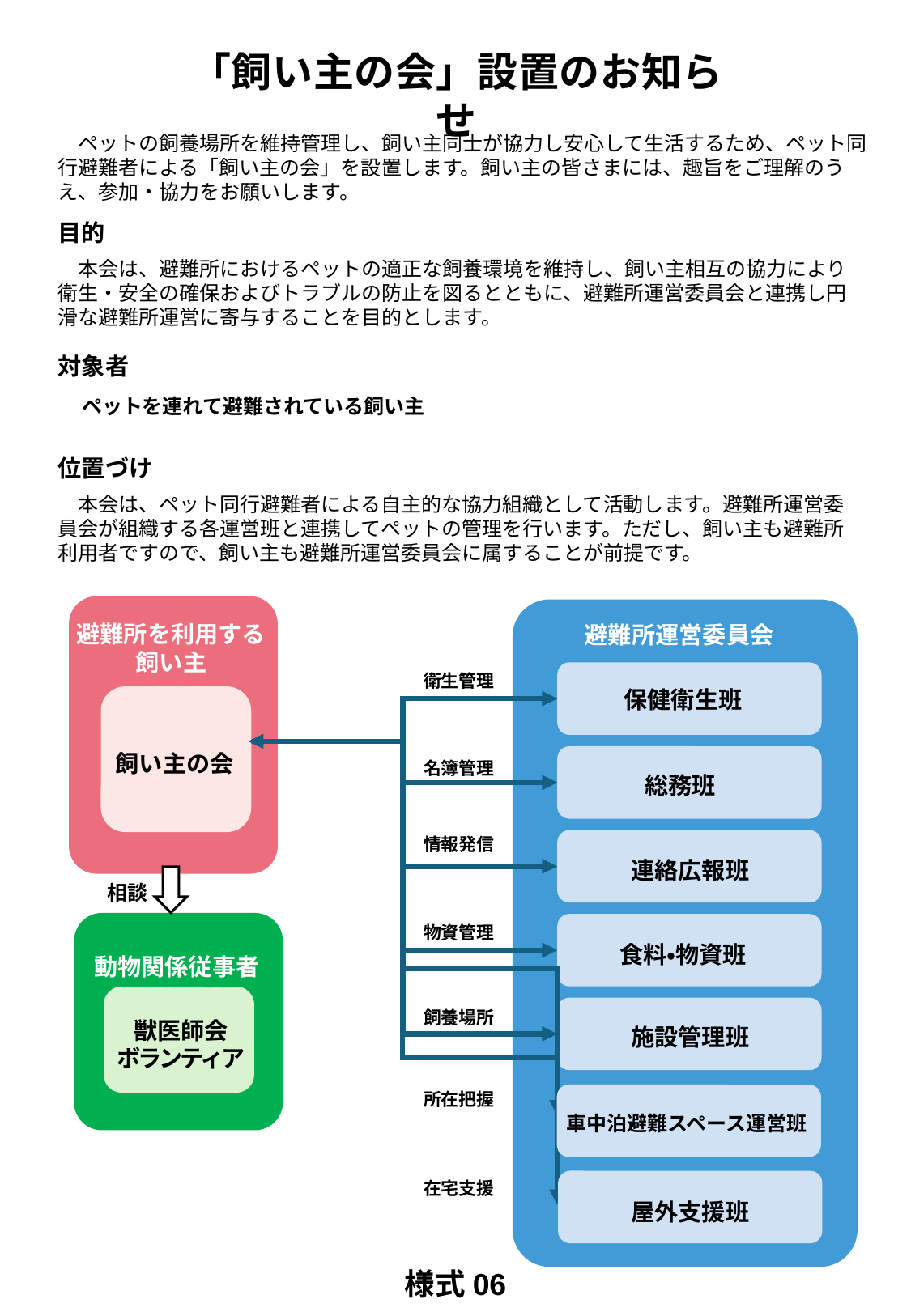

「飼い主の会」設置のお知らせ
　ペットの飼養場所を維持管理し、飼い主同士が協力し安心して生活するため、ペット同行避難者による「飼い主の会」を設置します。飼い主の皆さまには、趣旨をご理解のうえ、参加・協力をお願いします。
目的
　本会は、避難所におけるペットの適正な飼養環境を維持し、飼い主相互の協力により衛生・安全の確保およびトラブルの防止を図るとともに、避難所運営委員会と連携し円滑な避難所運営に寄与することを目的とします。
対象者
　ペットを連れて避難されている飼い主
位置づけ
　本会は、ペット同行避難者による自主的な協力組織として活動します。避難所運営委員会が組織する各運営班と連携してペットの管理を行います。ただし、飼い主も避難所利用者ですので、飼い主も避難所運営委員会に属することが前提です。

避難所を利用する飼い主
避難所運営委員会

衛生管理
保健衛生班

飼い主の会

名簿管理
総務班
情報発信

連絡広報班

相談

物資管理
食料・物資班
動物関係従事者

飼養場所
獣医師会
ボランティア
施設管理班
所在把握

車中泊避難スペース運営班

在宅支援
屋外支援班
様式06